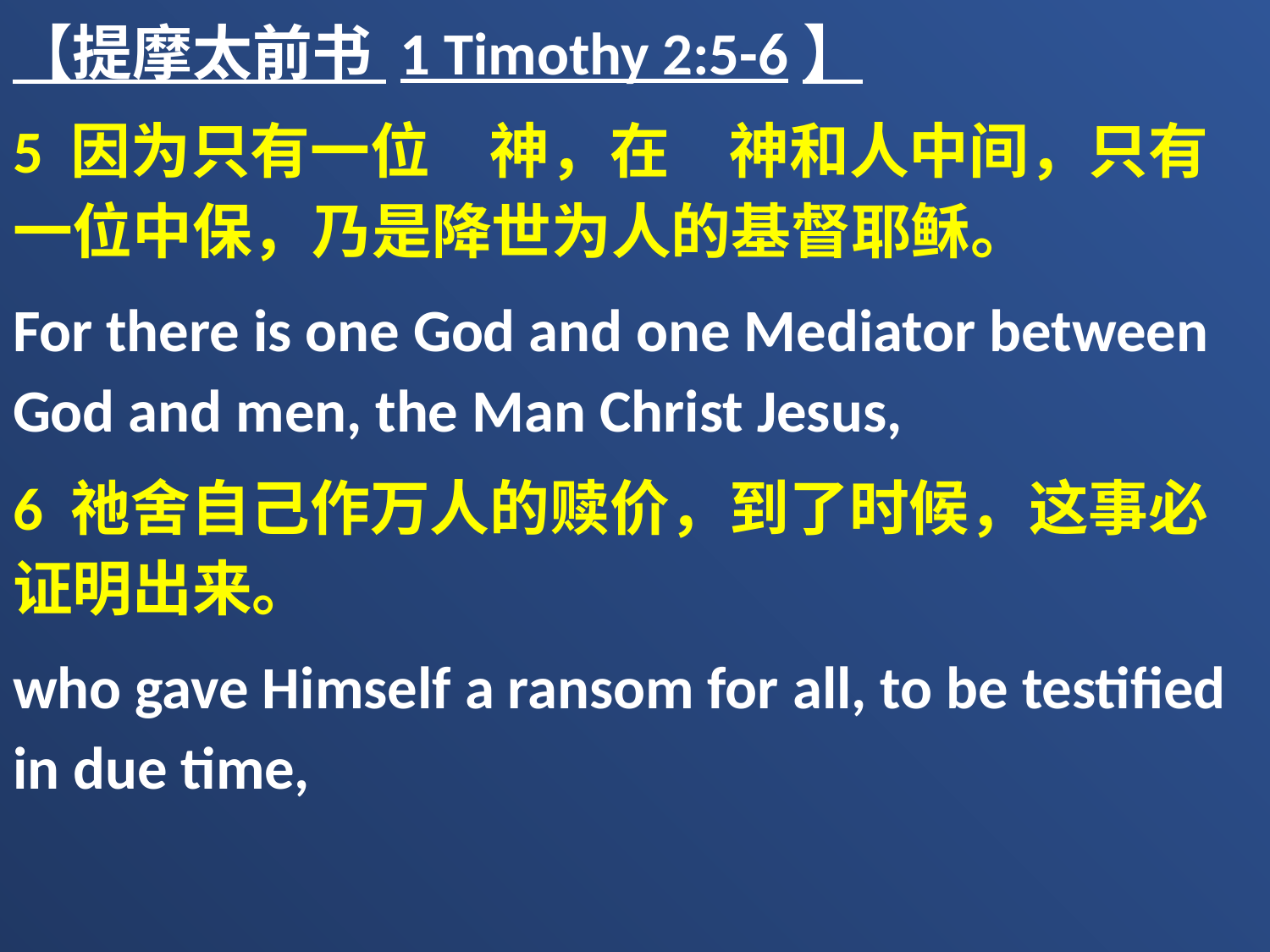

【提摩太前书 1 Timothy 2:5-6】
5 因为只有一位　神，在　神和人中间，只有一位中保，乃是降世为人的基督耶稣。
For there is one God and one Mediator between God and men, the Man Christ Jesus,
6 祂舍自己作万人的赎价，到了时候，这事必证明出来。
who gave Himself a ransom for all, to be testified in due time,